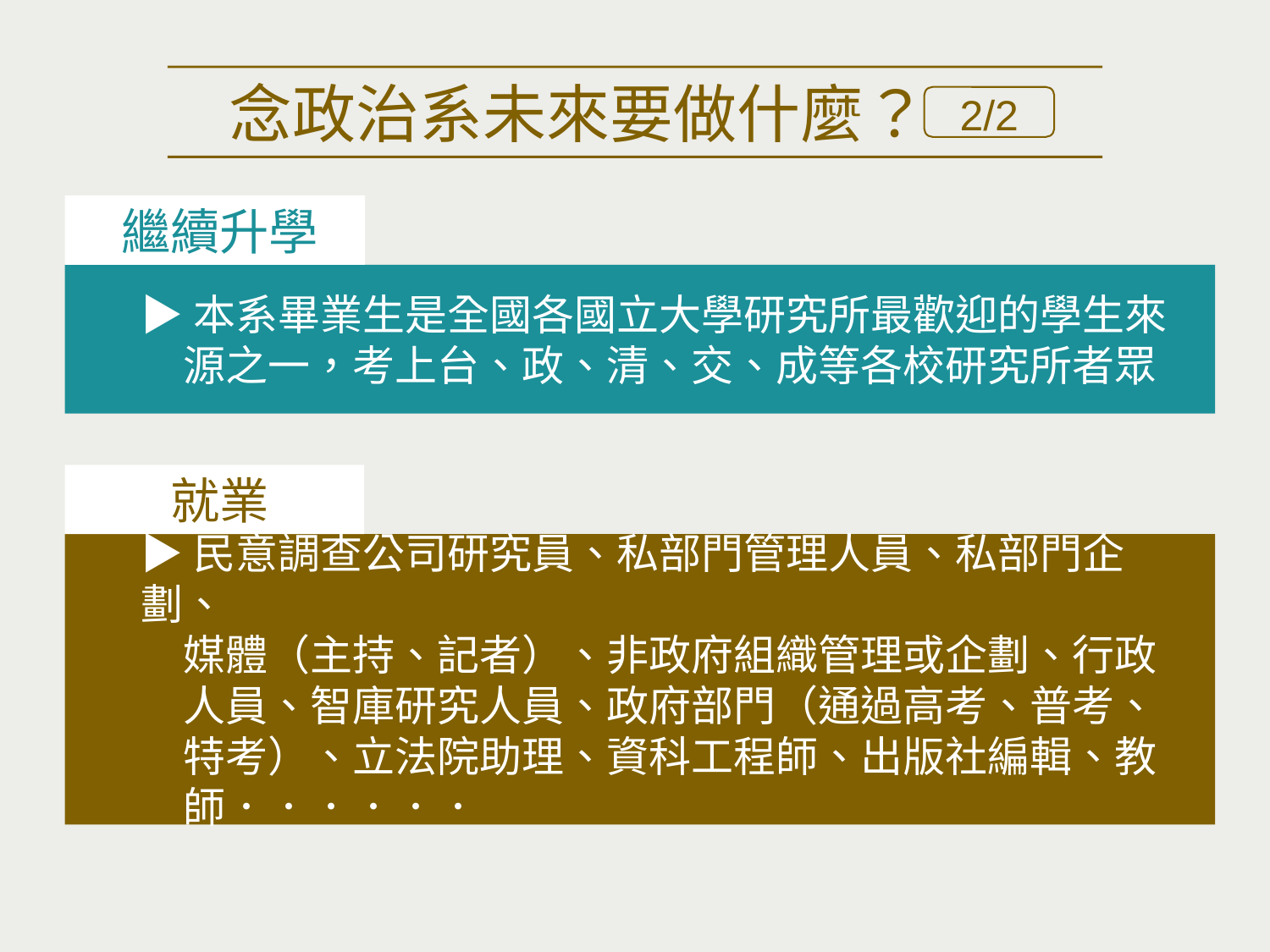

念政治系未來要做什麼？

2/2
繼續升學
▶本系畢業生是全國各國立大學研究所最歡迎的學生來
　源之一，考上台、政、清、交、成等各校研究所者眾
就業
▶民意調查公司研究員、私部門管理人員、私部門企劃、
　媒體（主持、記者）、非政府組織管理或企劃、行政
　人員、智庫研究人員、政府部門（通過高考、普考、
　特考）、立法院助理、資科工程師、出版社編輯、教
　師．．．．．．